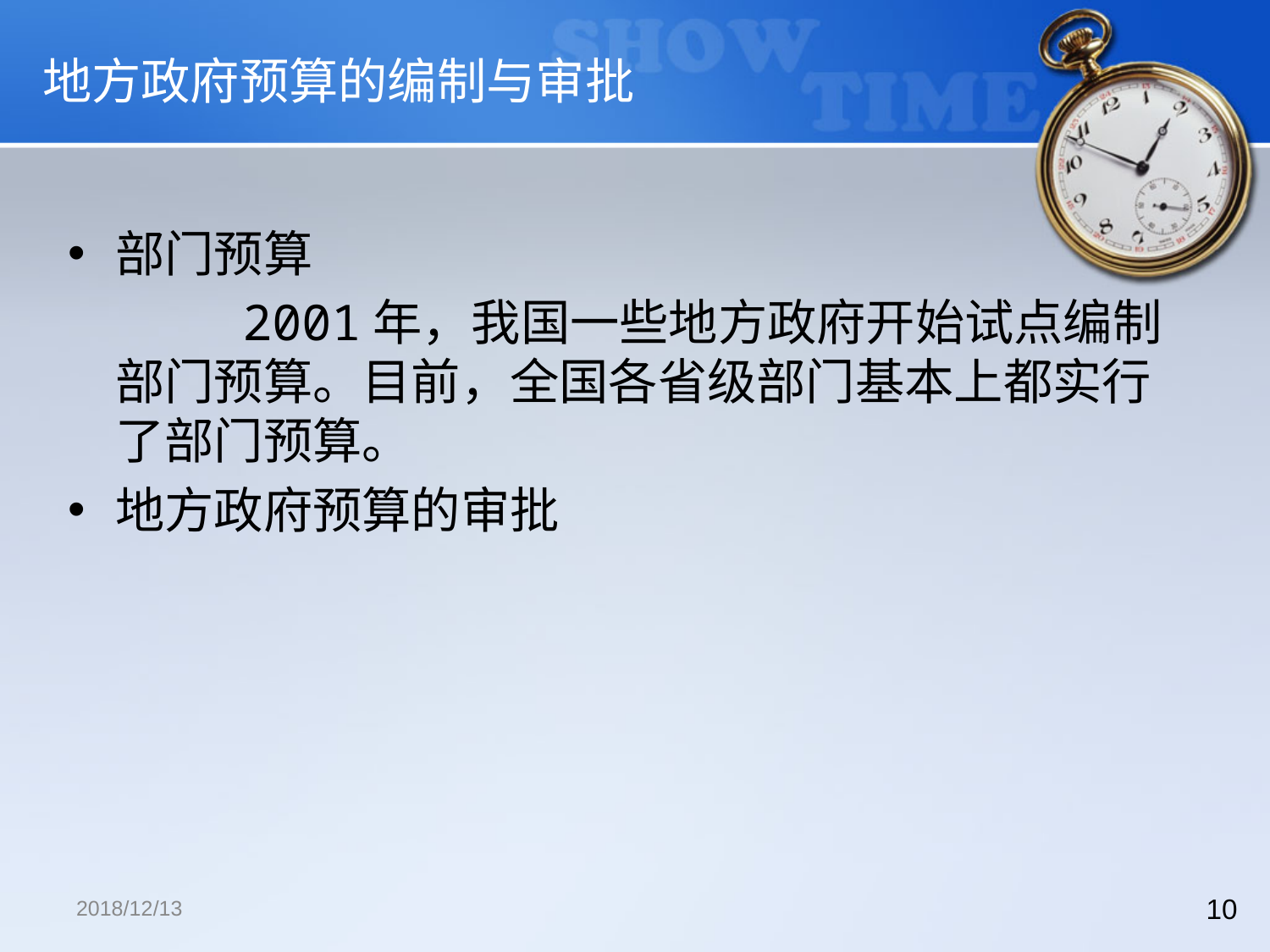

# 地方政府预算的编制与审批
部门预算
		2001年，我国一些地方政府开始试点编制部门预算。目前，全国各省级部门基本上都实行了部门预算。
地方政府预算的审批
2018/12/13
10